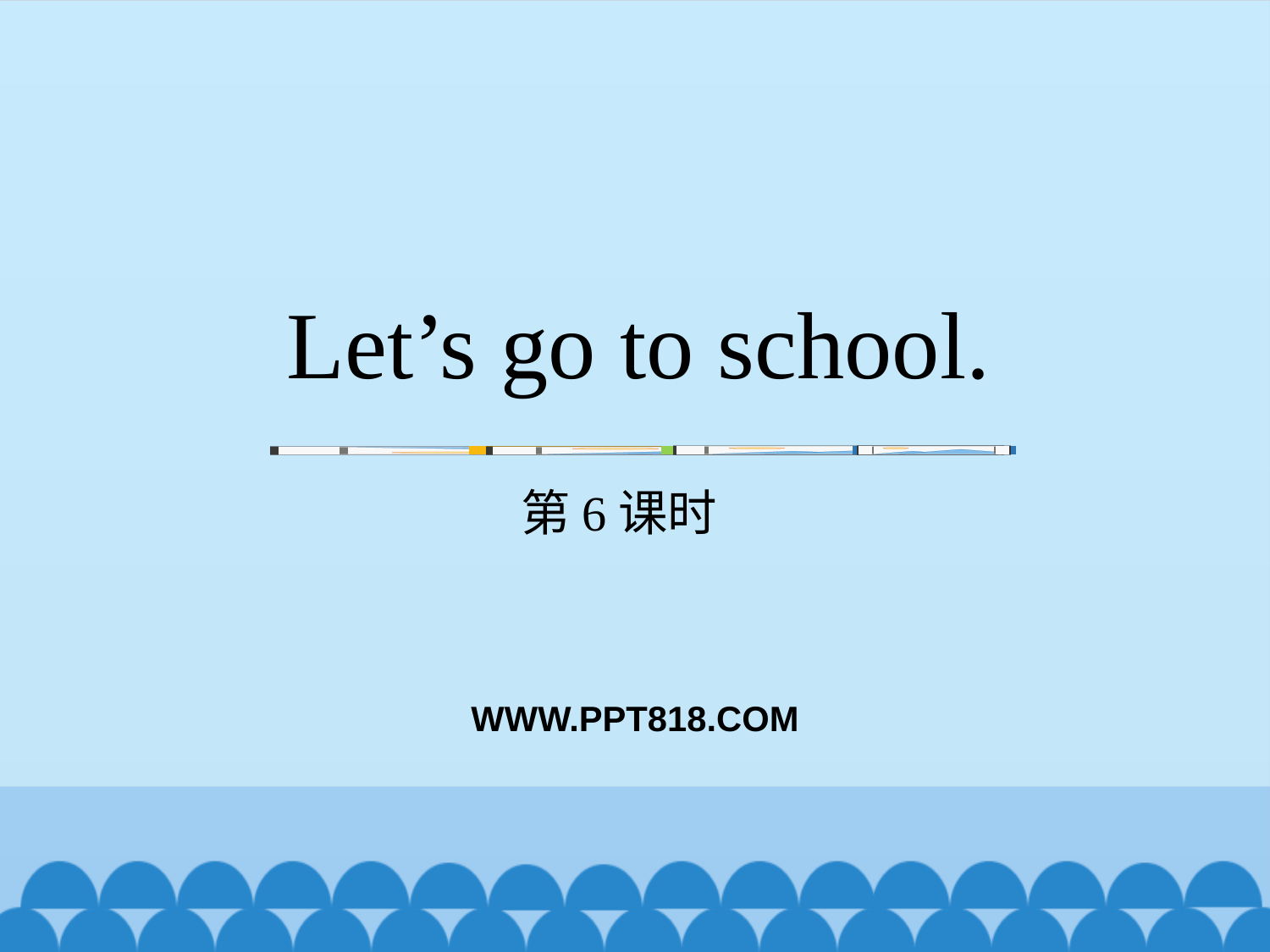

# Let’s go to school.

第6课时
WWW.PPT818.COM